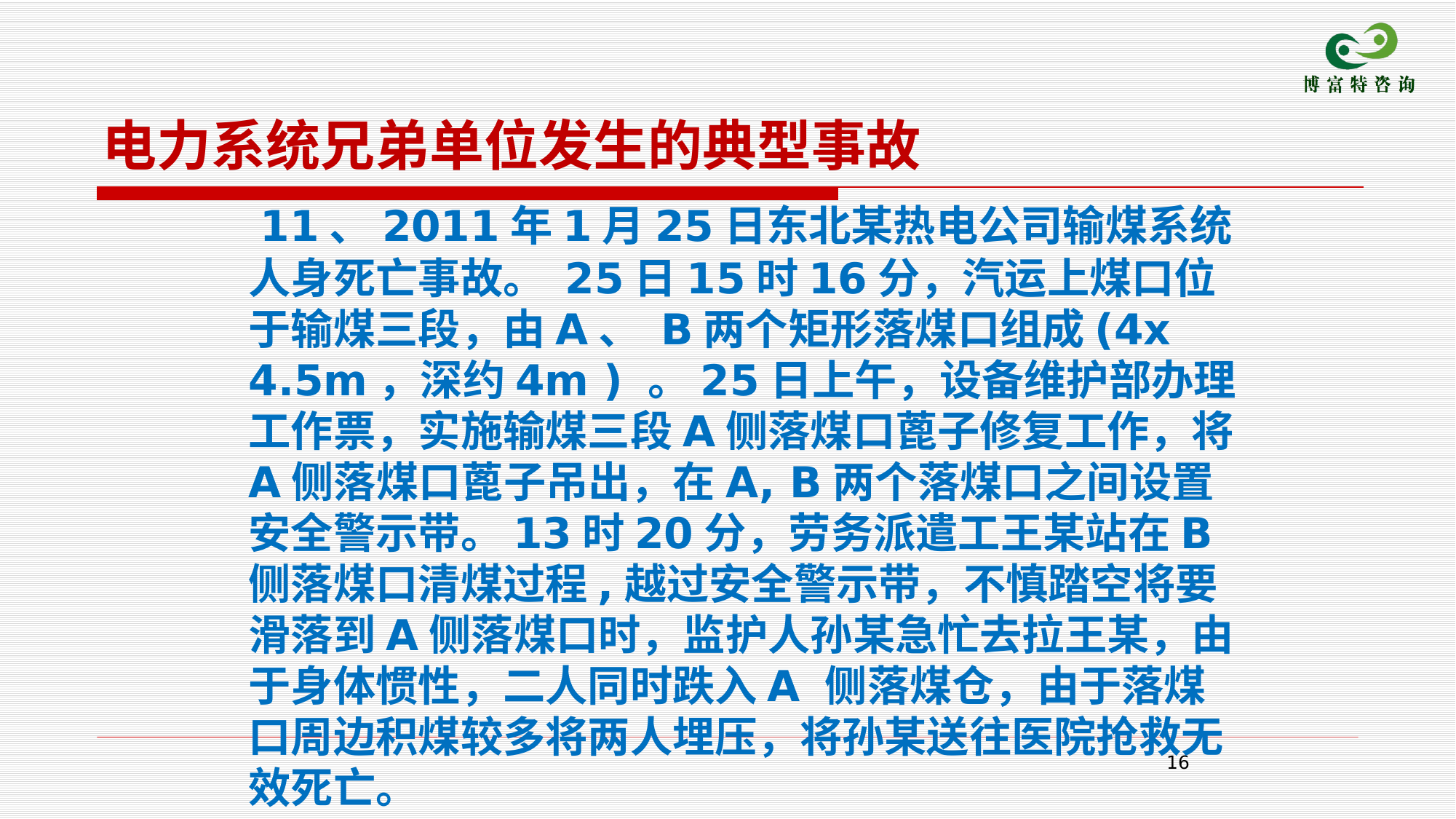

电力系统兄弟单位发生的典型事故
    11、2011年1月25日东北某热电公司输煤系统人身死亡事故。 25日15时16分，汽运上煤口位于输煤三段，由A、 B两个矩形落煤口组成(4x 4.5m，深约4m ) 。25日上午，设备维护部办理工作票，实施输煤三段A侧落煤口蓖子修复工作，将A侧落煤口蓖子吊出，在A, B两个落煤口之间设置安全警示带。13时20分，劳务派遣工王某站在B侧落煤口清煤过程,越过安全警示带，不慎踏空将要滑落到A侧落煤口时，监护人孙某急忙去拉王某，由于身体惯性，二人同时跌入A 侧落煤仓，由于落煤口周边积煤较多将两人埋压，将孙某送往医院抢救无效死亡。

16